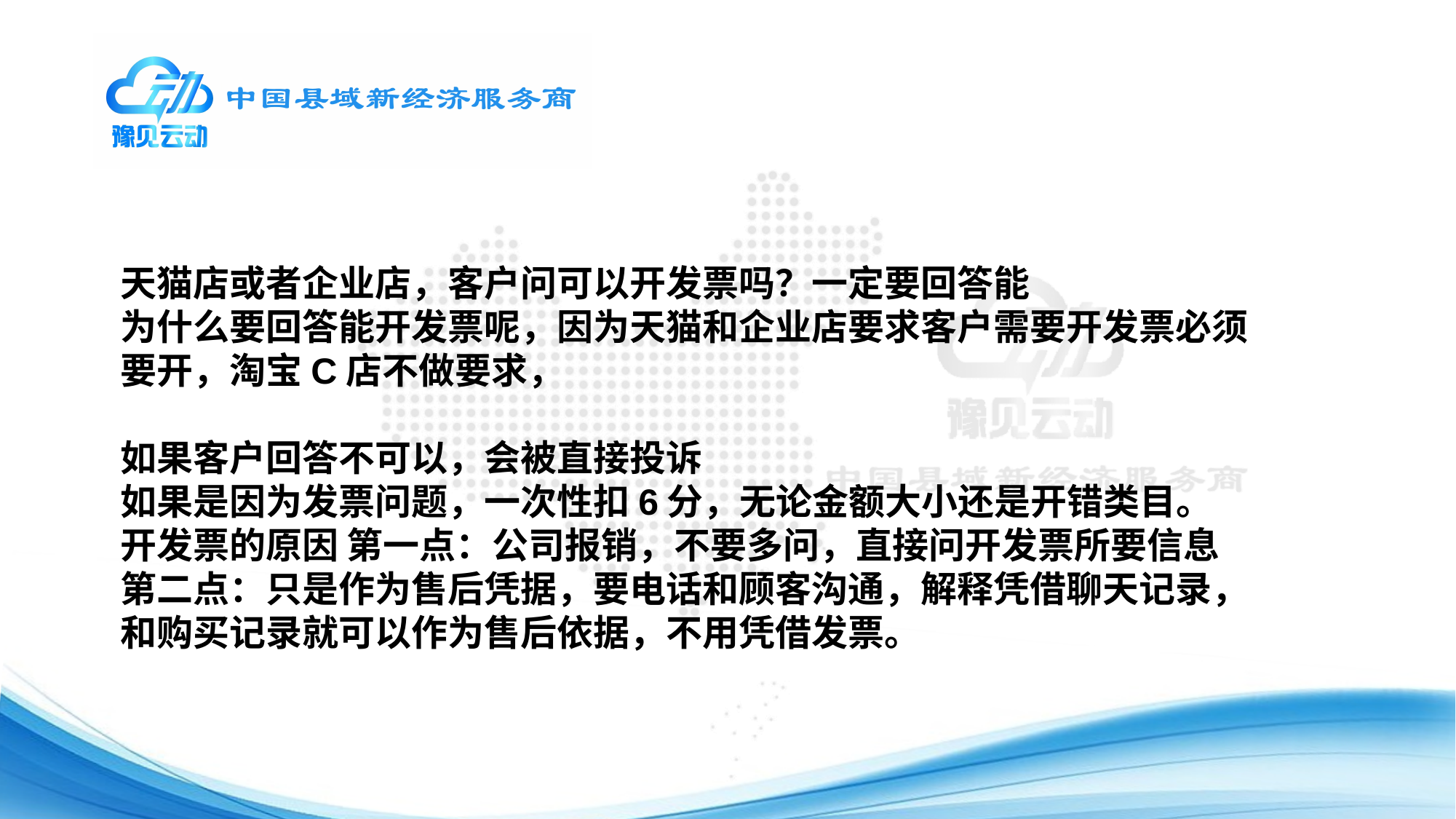

天猫店或者企业店，客户问可以开发票吗？一定要回答能
为什么要回答能开发票呢，因为天猫和企业店要求客户需要开发票必须要开，淘宝C店不做要求，

如果客户回答不可以，会被直接投诉
如果是因为发票问题，一次性扣6分，无论金额大小还是开错类目。
开发票的原因 第一点：公司报销，不要多问，直接问开发票所要信息
第二点：只是作为售后凭据，要电话和顾客沟通，解释凭借聊天记录，和购买记录就可以作为售后依据，不用凭借发票。